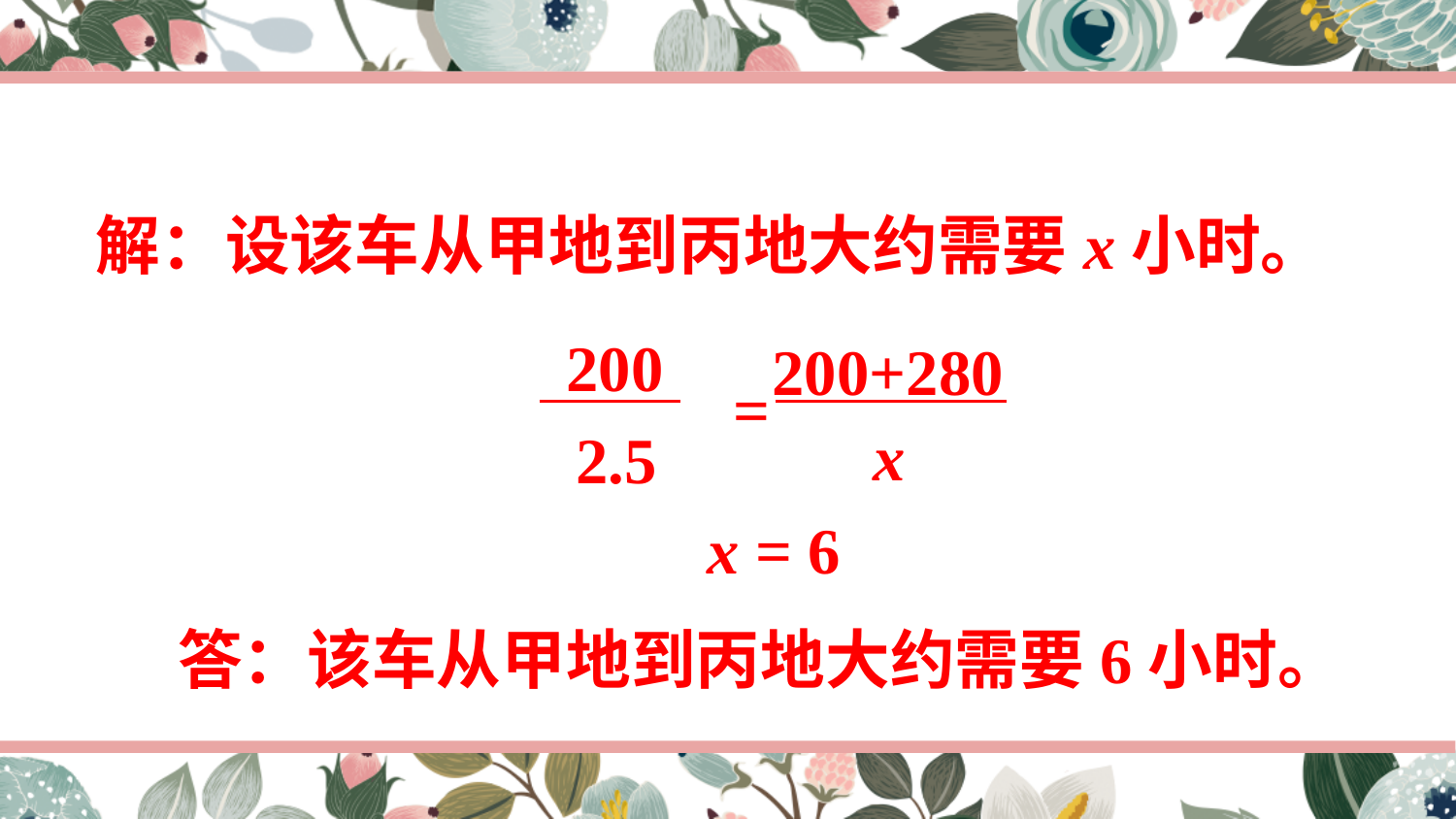

解：设该车从甲地到丙地大约需要x小时。
200
200+280
=
x
2.5
x = 6
答：该车从甲地到丙地大约需要6小时。